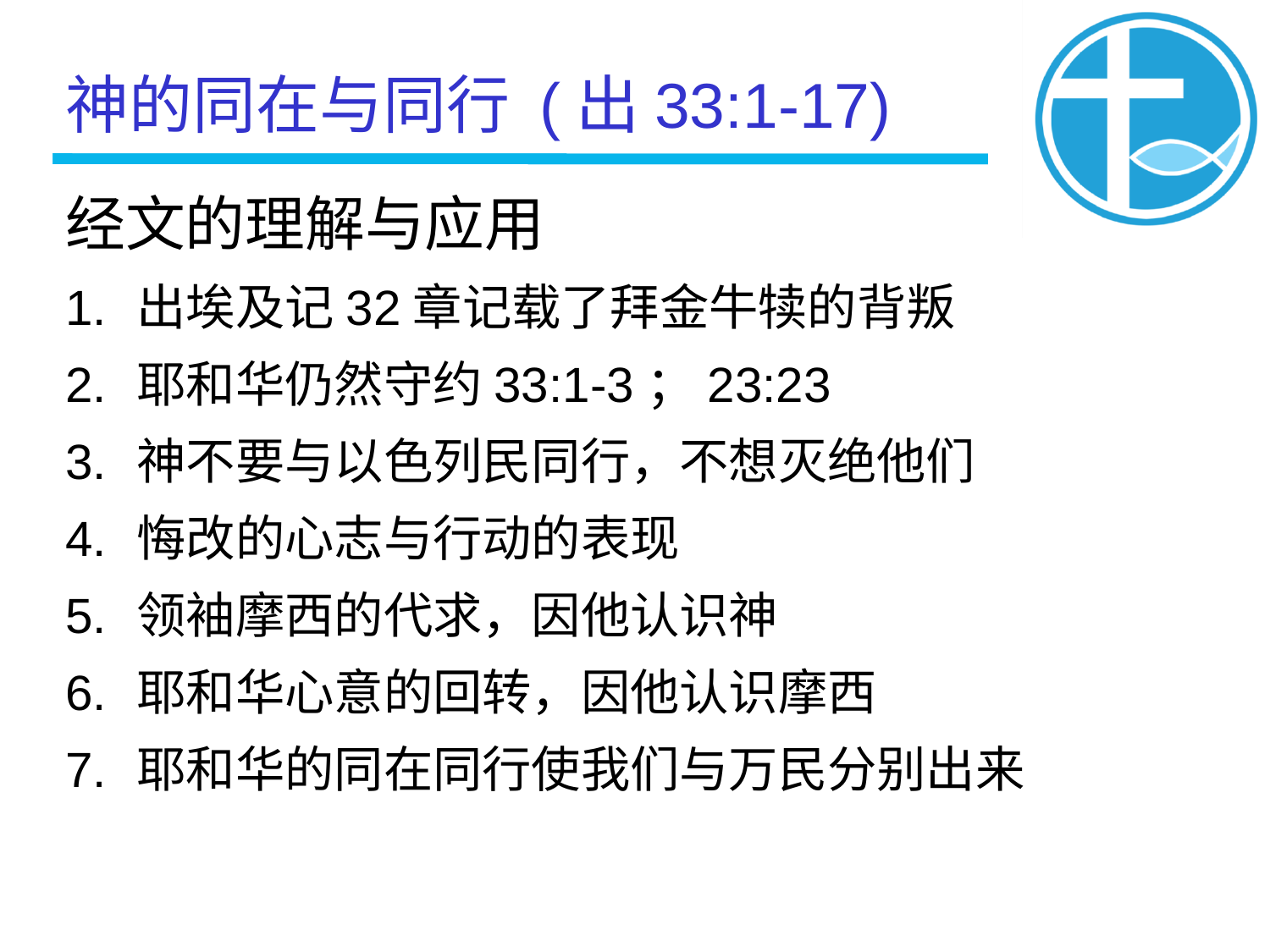

神的同在与同行 (出33:1-17)
经文的理解与应用
出埃及记32章记载了拜金牛犊的背叛
耶和华仍然守约33:1-3；23:23
神不要与以色列民同行，不想灭绝他们
悔改的心志与行动的表现
领袖摩西的代求，因他认识神
耶和华心意的回转，因他认识摩西
耶和华的同在同行使我们与万民分别出来